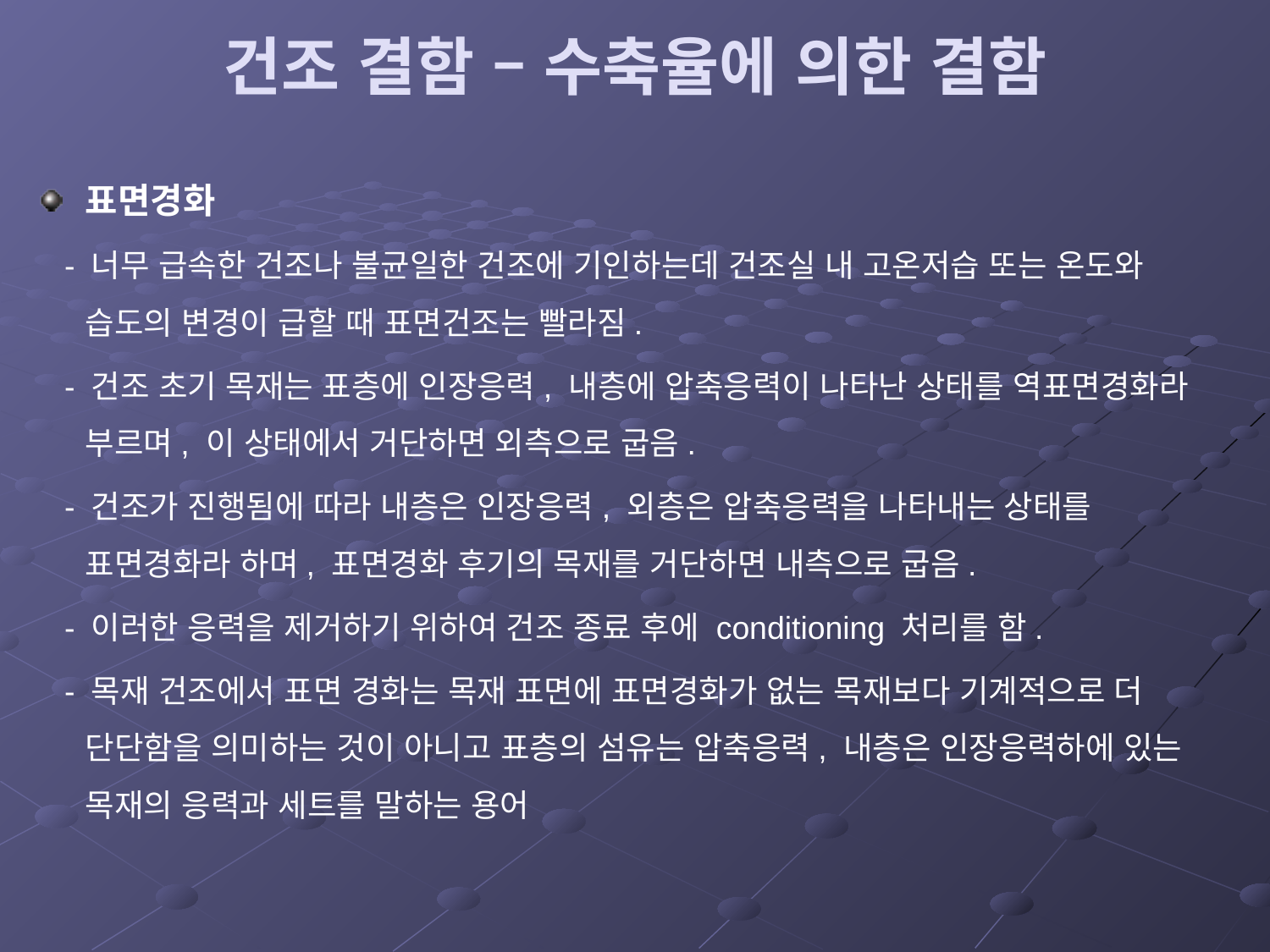

# 건조 결함 – 수축율에 의한 결함
표면경화
   - 너무 급속한 건조나 불균일한 건조에 기인하는데 건조실 내 고온저습 또는 온도와 습도의 변경이 급할 때 표면건조는 빨라짐.
   - 건조 초기 목재는 표층에 인장응력, 내층에 압축응력이 나타난 상태를 역표면경화라 부르며, 이 상태에서 거단하면 외측으로 굽음.
   - 건조가 진행됨에 따라 내층은 인장응력, 외층은 압축응력을 나타내는 상태를 표면경화라 하며, 표면경화 후기의 목재를 거단하면 내측으로 굽음.
   - 이러한 응력을 제거하기 위하여 건조 종료 후에 conditioning 처리를 함.
   - 목재 건조에서 표면 경화는 목재 표면에 표면경화가 없는 목재보다 기계적으로 더 단단함을 의미하는 것이 아니고 표층의 섬유는 압축응력, 내층은 인장응력하에 있는 목재의 응력과 세트를 말하는 용어